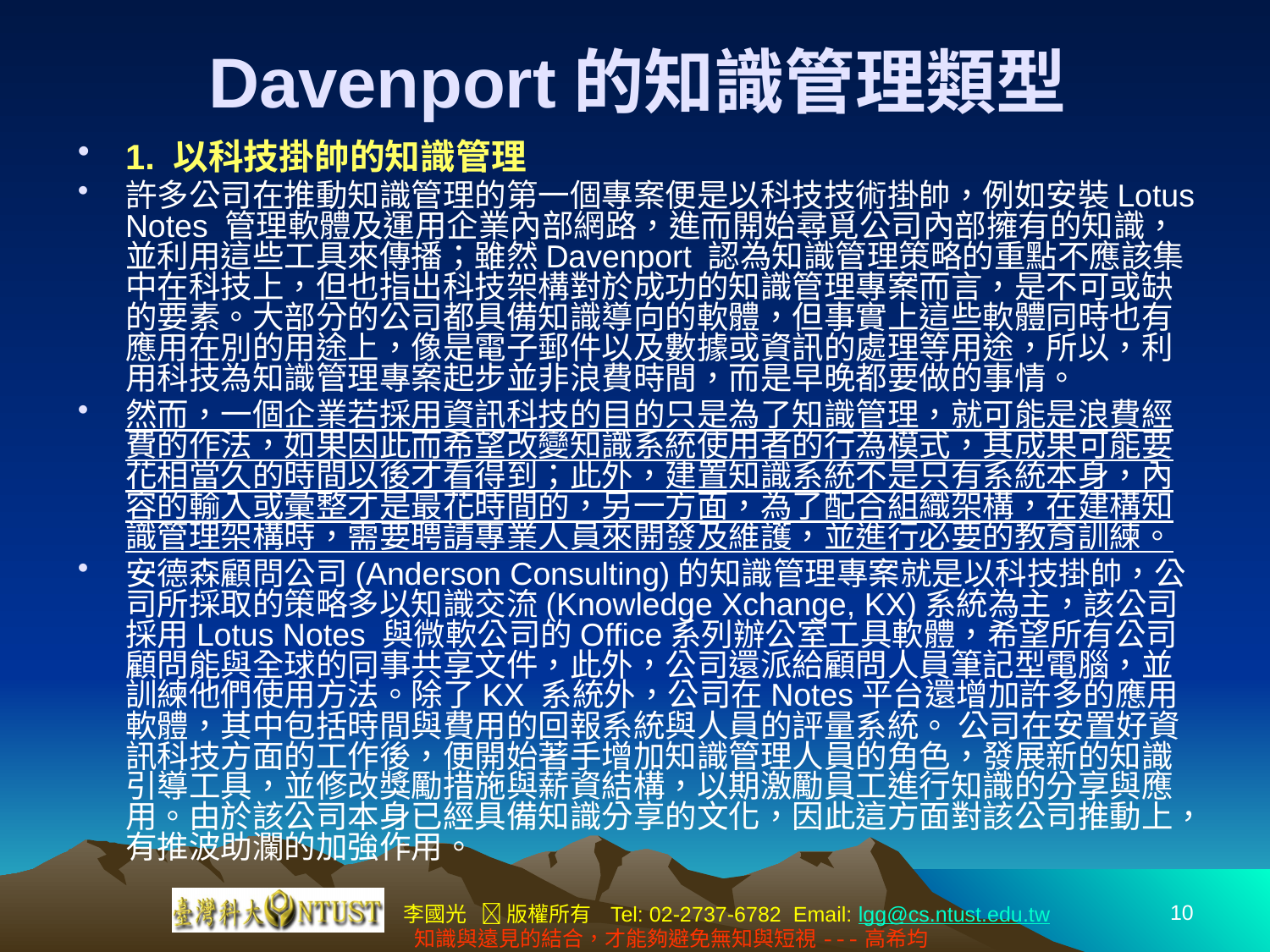

# Davenport的知識管理類型
1. 以科技掛帥的知識管理
許多公司在推動知識管理的第一個專案便是以科技技術掛帥，例如安裝Lotus Notes 管理軟體及運用企業內部網路，進而開始尋覓公司內部擁有的知識，並利用這些工具來傳播；雖然Davenport 認為知識管理策略的重點不應該集中在科技上，但也指出科技架構對於成功的知識管理專案而言，是不可或缺的要素。大部分的公司都具備知識導向的軟體，但事實上這些軟體同時也有應用在別的用途上，像是電子郵件以及數據或資訊的處理等用途，所以，利用科技為知識管理專案起步並非浪費時間，而是早晚都要做的事情。
然而，一個企業若採用資訊科技的目的只是為了知識管理，就可能是浪費經費的作法，如果因此而希望改變知識系統使用者的行為模式，其成果可能要花相當久的時間以後才看得到；此外，建置知識系統不是只有系統本身，內容的輸入或彙整才是最花時間的，另一方面，為了配合組織架構，在建構知識管理架構時，需要聘請專業人員來開發及維護，並進行必要的教育訓練。
安德森顧問公司(Anderson Consulting)的知識管理專案就是以科技掛帥，公司所採取的策略多以知識交流(Knowledge Xchange, KX)系統為主，該公司採用Lotus Notes 與微軟公司的Office系列辦公室工具軟體，希望所有公司顧問能與全球的同事共享文件，此外，公司還派給顧問人員筆記型電腦，並訓練他們使用方法。除了KX 系統外，公司在Notes平台還增加許多的應用軟體，其中包括時間與費用的回報系統與人員的評量系統。 公司在安置好資訊科技方面的工作後，便開始著手增加知識管理人員的角色，發展新的知識引導工具，並修改獎勵措施與薪資結構，以期激勵員工進行知識的分享與應用。由於該公司本身已經具備知識分享的文化，因此這方面對該公司推動上，有推波助瀾的加強作用。
10